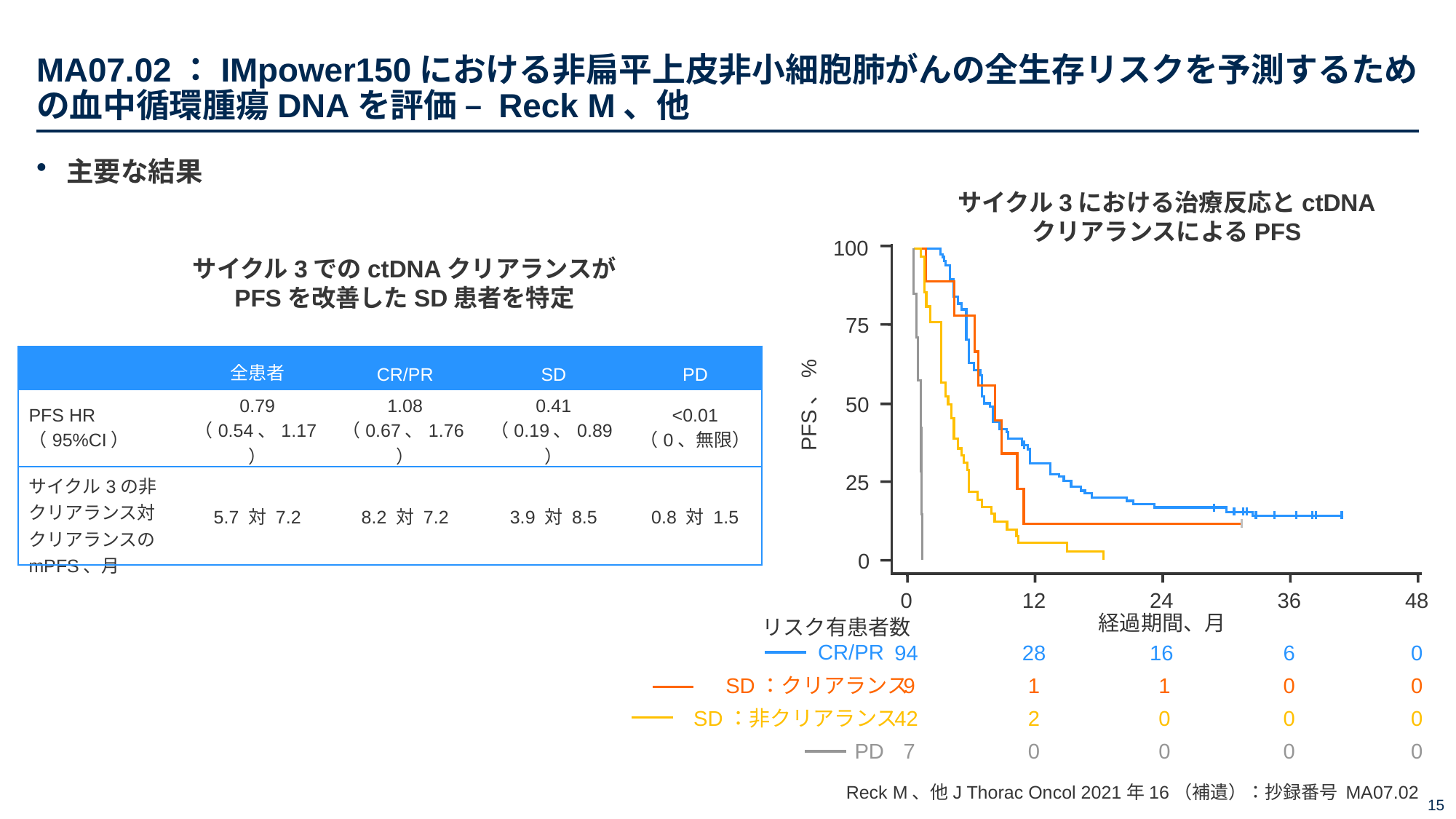

# MA07.02：IMpower150における非扁平上皮非小細胞肺がんの全生存リスクを予測するための血中循環腫瘍DNAを評価 – Reck M、他
主要な結果
サイクル3における治療反応とctDNA
クリアランスによるPFS
100

75

50
PFS、%

25

0

0
12
24
36
48
経過期間、月
リスク有患者数
CR/PR
94
28
16
6
0
SD：クリアランス
 9
1
 1
0
0
SD：非クリアランス
42
2
 0
0
0
PD
 7
0
 0
0
0
サイクル3でのctDNAクリアランスが
PFSを改善したSD患者を特定
|  | 全患者 | CR/PR | SD | PD |
| --- | --- | --- | --- | --- |
| PFS HR （95%CI） | 0.79 （0.54、1.17） | 1.08 （0.67、1.76） | 0.41 （0.19、0.89） | <0.01 （0、無限） |
| サイクル3の非クリアランス対クリアランスのmPFS、月 | 5.7 対 7.2 | 8.2 対 7.2 | 3.9 対 8.5 | 0.8 対 1.5 |
Reck M、他J Thorac Oncol 2021年16（補遺）：抄録番号 MA07.02